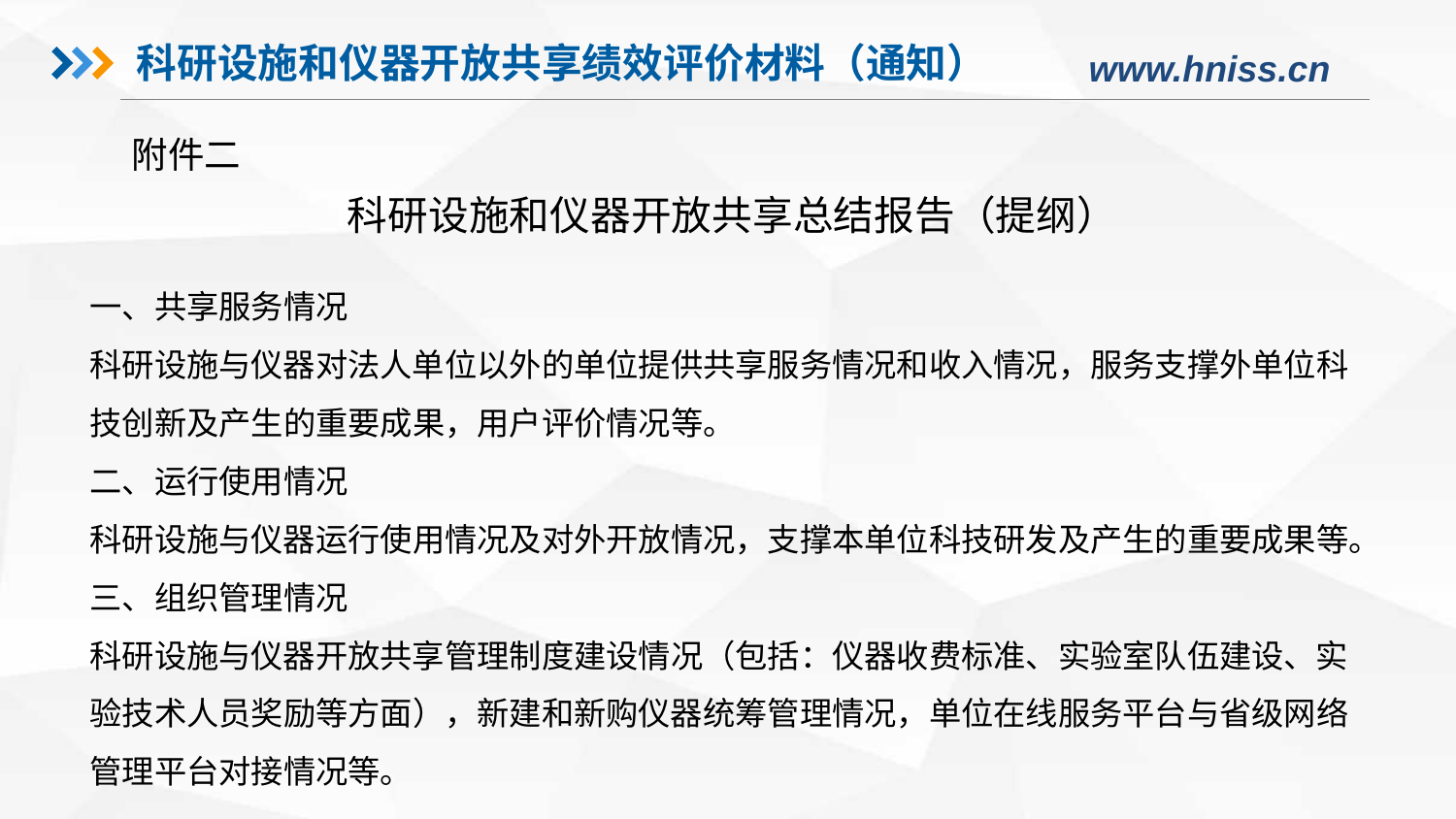

科研设施和仪器开放共享绩效评价材料（通知）
    附件二
科研设施和仪器开放共享总结报告（提纲）

一、共享服务情况
科研设施与仪器对法人单位以外的单位提供共享服务情况和收入情况，服务支撑外单位科技创新及产生的重要成果，用户评价情况等。
二、运行使用情况
科研设施与仪器运行使用情况及对外开放情况，支撑本单位科技研发及产生的重要成果等。
三、组织管理情况
科研设施与仪器开放共享管理制度建设情况（包括：仪器收费标准、实验室队伍建设、实验技术人员奖励等方面），新建和新购仪器统筹管理情况，单位在线服务平台与省级网络管理平台对接情况等。